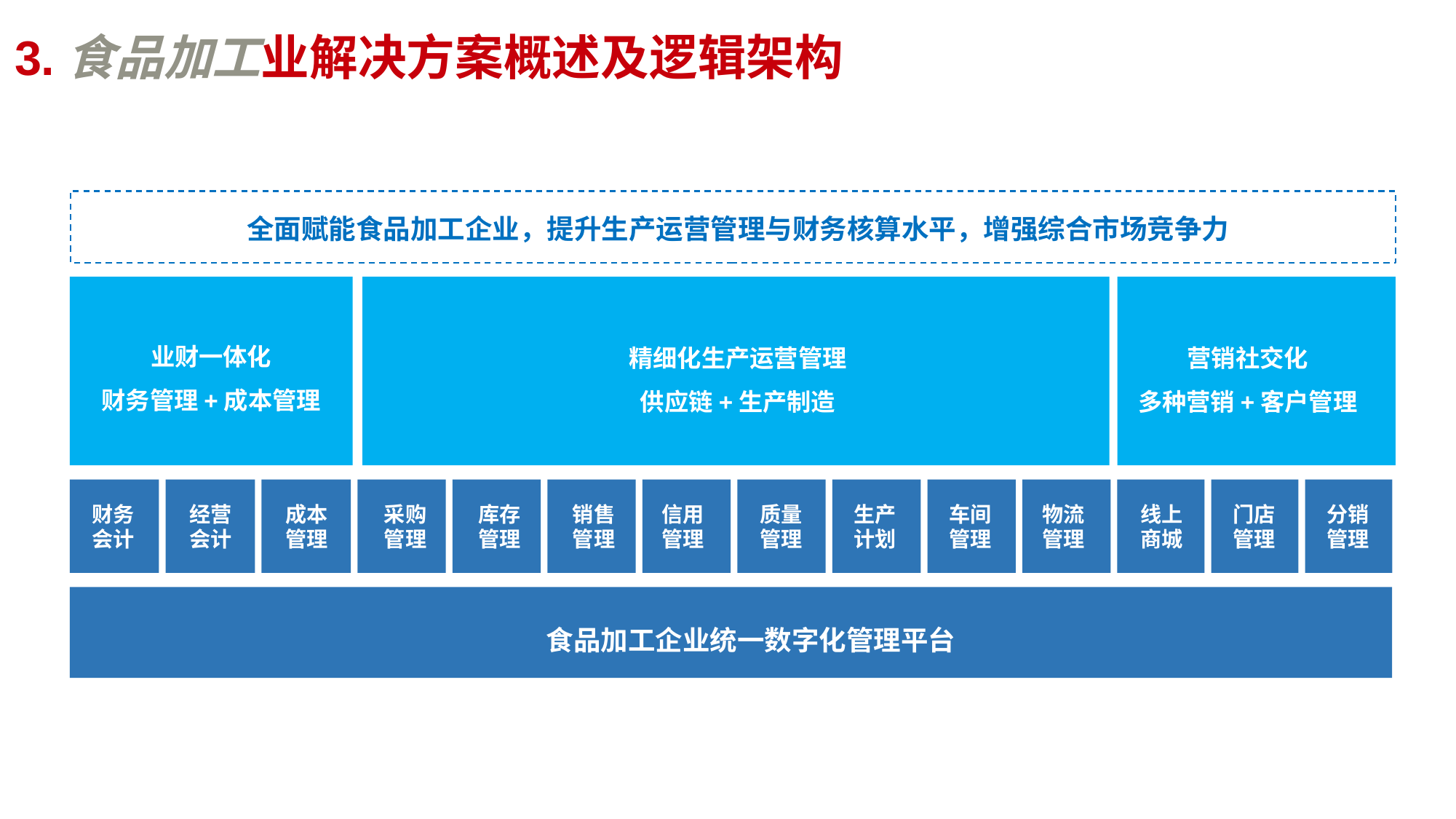

3.食品加工业解决方案概述及逻辑架构

全面赋能食品加工企业，提升生产运营管理与财务核算水平，增强综合市场竞争力

营销社交化
多种营销+客户管理
业财一体化
财务管理+成本管理
精细化生产运营管理
供应链+生产制造

库存
管理

信用
管理

生产
计划

采购
管理

销售
管理

质量
管理

车间
管理

物流
管理

经营
会计

成本
管理

财务
会计

门店
管理

线上
商城
分销
管理

食品加工企业统一数字化管理平台